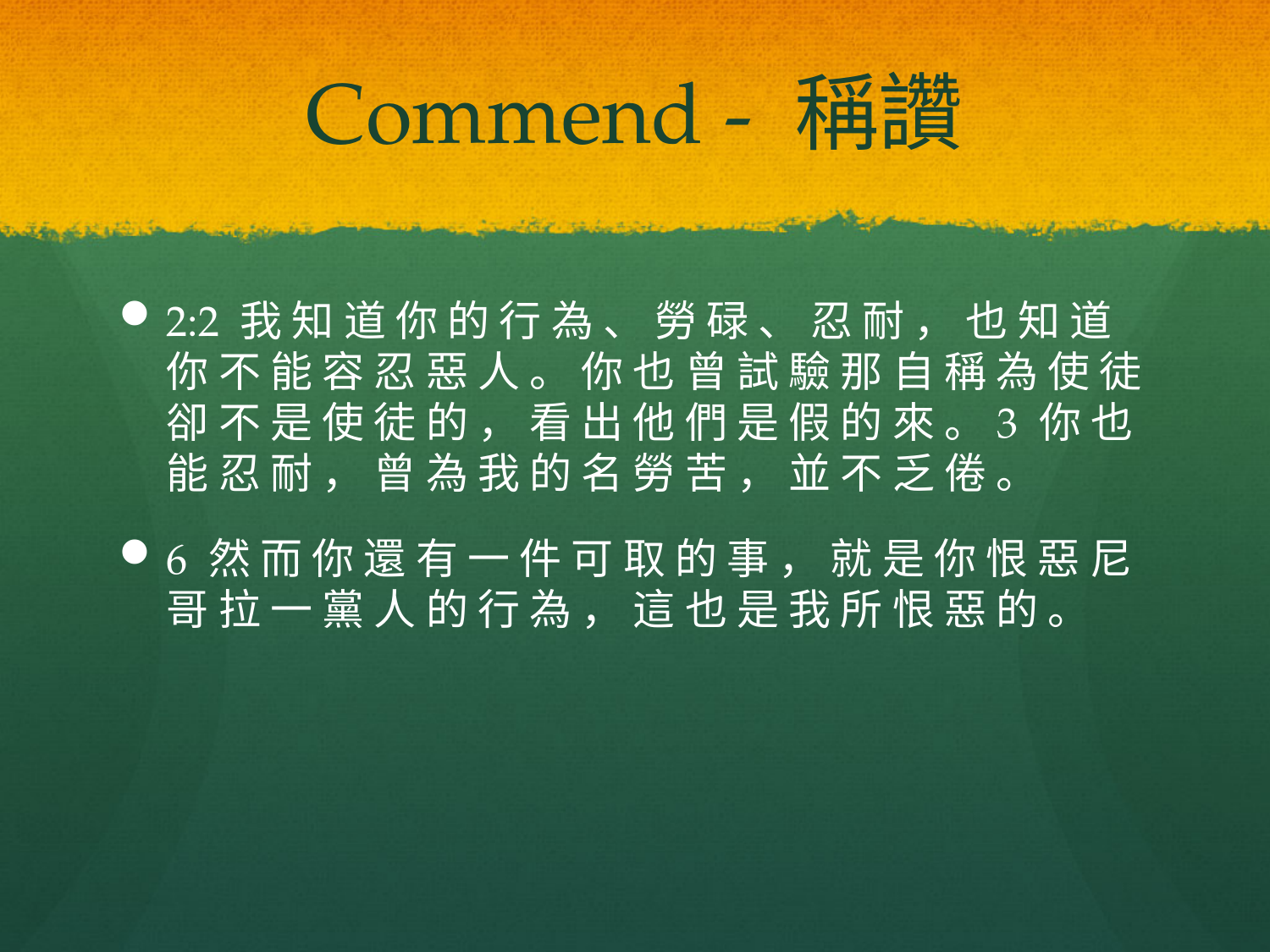

# Commend - 稱讚
2:2 我 知 道 你 的 行 為 、 勞 碌 、 忍 耐 ， 也 知 道 你 不 能 容 忍 惡 人 。 你 也 曾 試 驗 那 自 稱 為 使 徒 卻 不 是 使 徒 的 ， 看 出 他 們 是 假 的 來 。3 你 也 能 忍 耐 ， 曾 為 我 的 名 勞 苦 ， 並 不 乏 倦 。
6 然 而 你 還 有 一 件 可 取 的 事 ， 就 是 你 恨 惡 尼 哥 拉 一 黨 人 的 行 為 ， 這 也 是 我 所 恨 惡 的 。